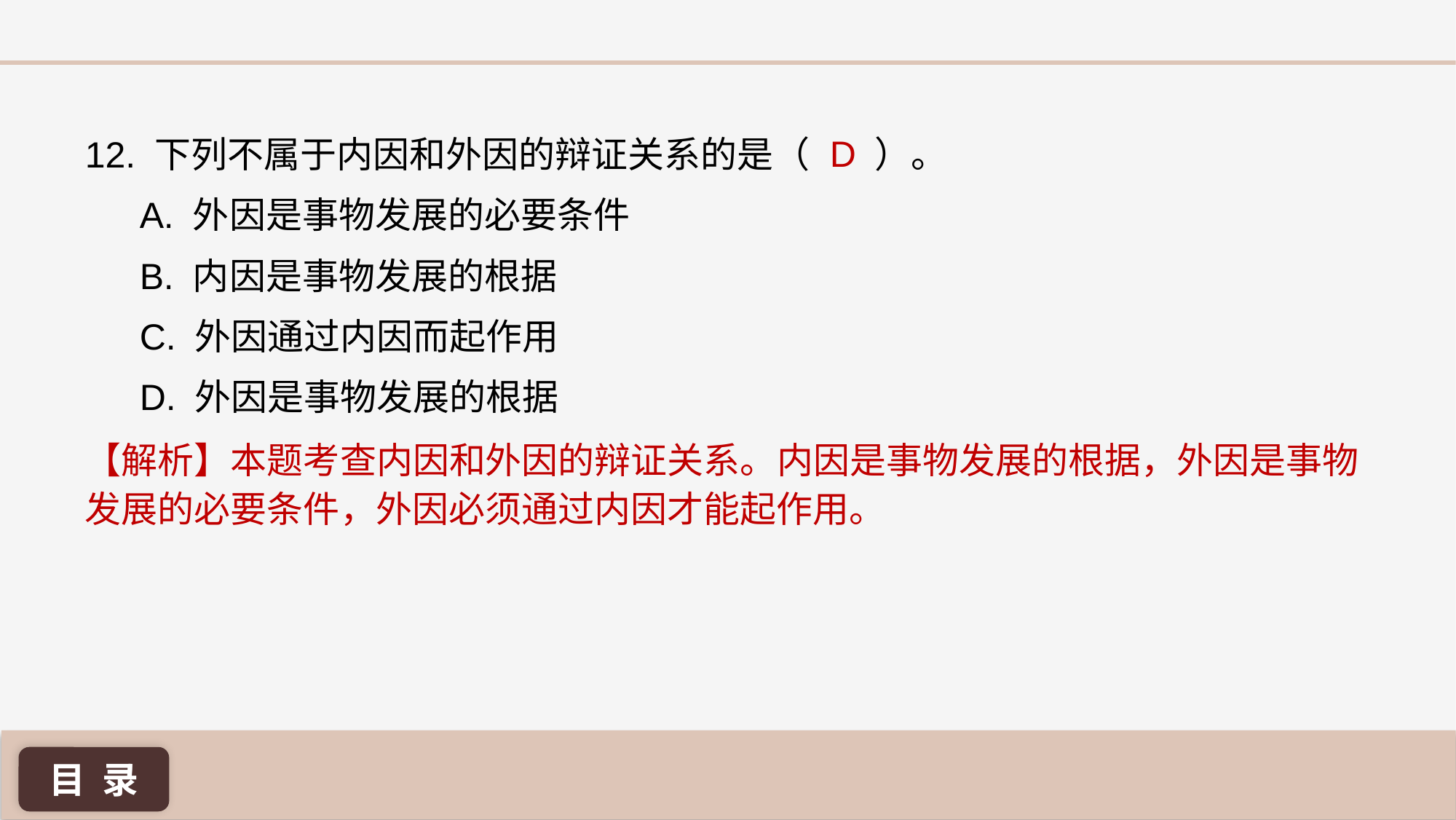

D
12. 下列不属于内因和外因的辩证关系的是（        ）。
A. 外因是事物发展的必要条件
B. 内因是事物发展的根据
C. 外因通过内因而起作用
D. 外因是事物发展的根据
【解析】本题考查内因和外因的辩证关系。内因是事物发展的根据，外因是事物发展的必要条件，外因必须通过内因才能起作用。